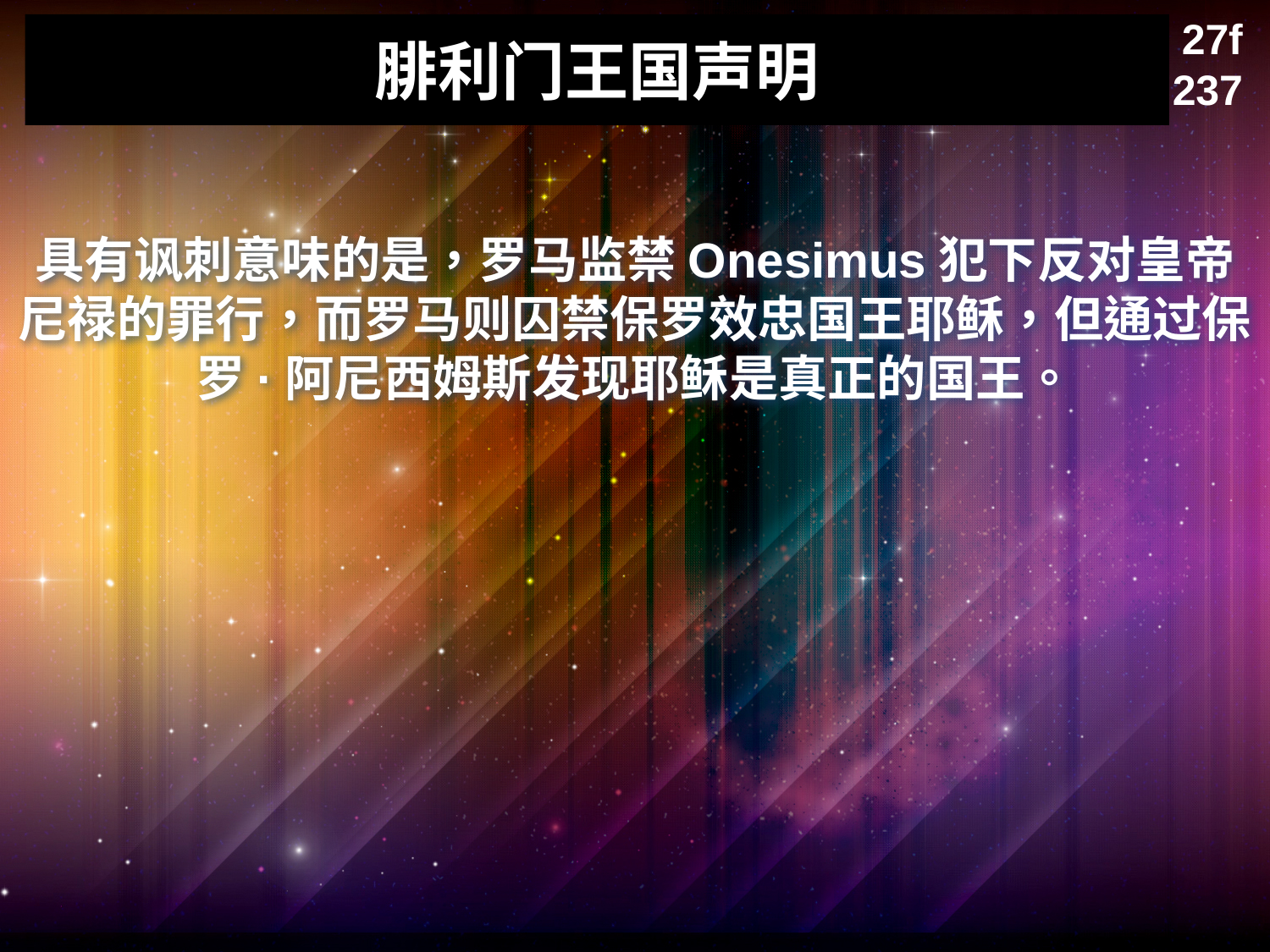

27f
237
# 腓利门王国声明

具有讽刺意味的是，罗马监禁Onesimus犯下反对皇帝尼禄的罪行，而罗马则囚禁保罗效忠国王耶稣，但通过保罗·阿尼西姆斯发现耶稣是真正的国王。